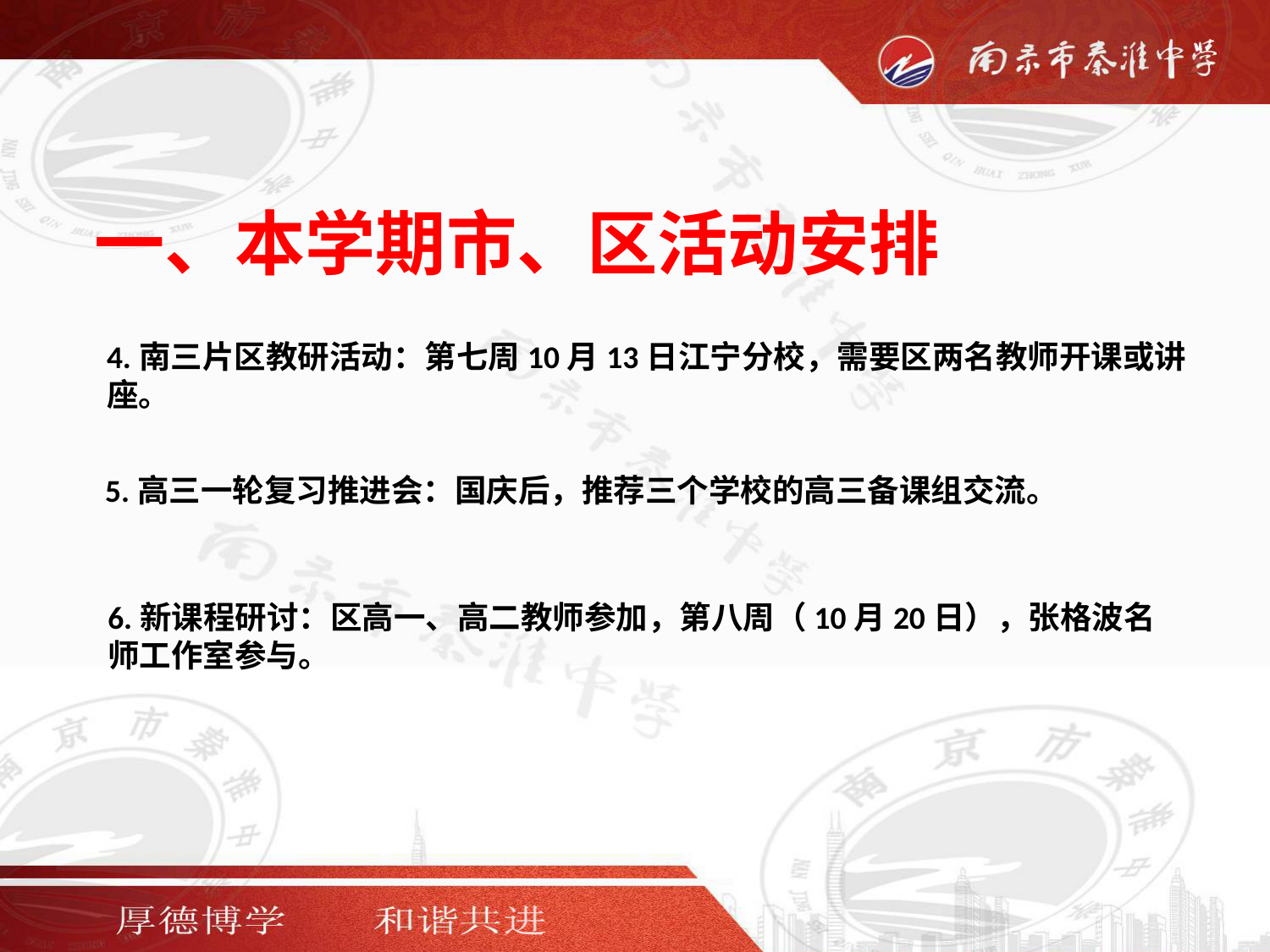

# 一、本学期市、区活动安排
4.南三片区教研活动：第七周10月13日江宁分校，需要区两名教师开课或讲座。
 5.高三一轮复习推进会：国庆后，推荐三个学校的高三备课组交流。
6.新课程研讨：区高一、高二教师参加，第八周（10月20日），张格波名师工作室参与。